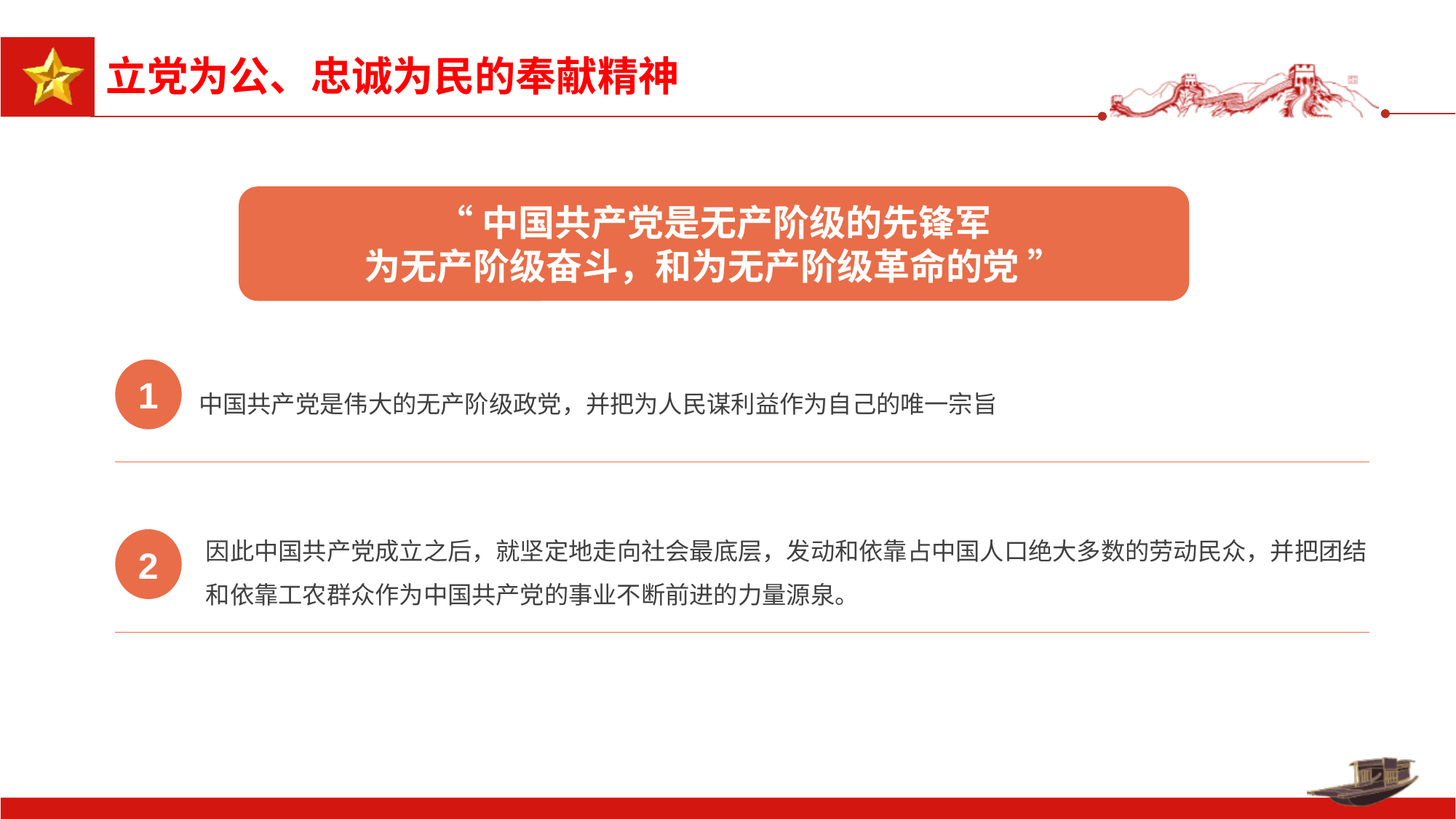

“中国共产党是无产阶级的先锋军
为无产阶级奋斗，和为无产阶级革命的党 ”
1
中国共产党是伟大的无产阶级政党，并把为人民谋利益作为自己的唯一宗旨
因此中国共产党成立之后，就坚定地走向社会最底层，发动和依靠占中国人口绝大多数的劳动民众，并把团结和依靠工农群众作为中国共产党的事业不断前进的力量源泉。
2